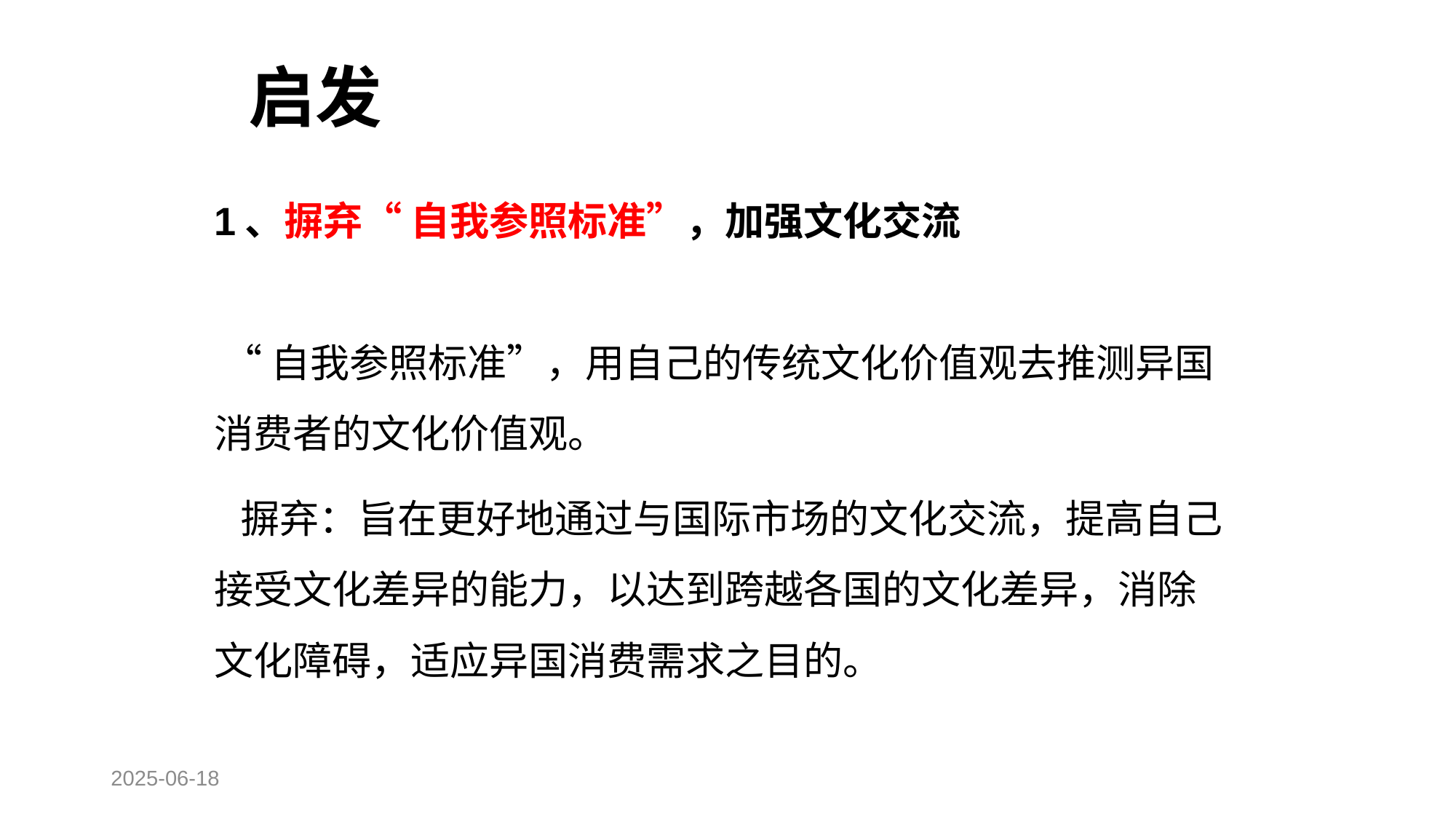

# 启发

1、摒弃“ 自我参照标准”，加强文化交流

 “自我参照标准”，用自己的传统文化价值观去推测异国消费者的文化价值观。
  摒弃：旨在更好地通过与国际市场的文化交流，提高自己接受文化差异的能力，以达到跨越各国的文化差异，消除文化障碍，适应异国消费需求之目的。
2025-06-18